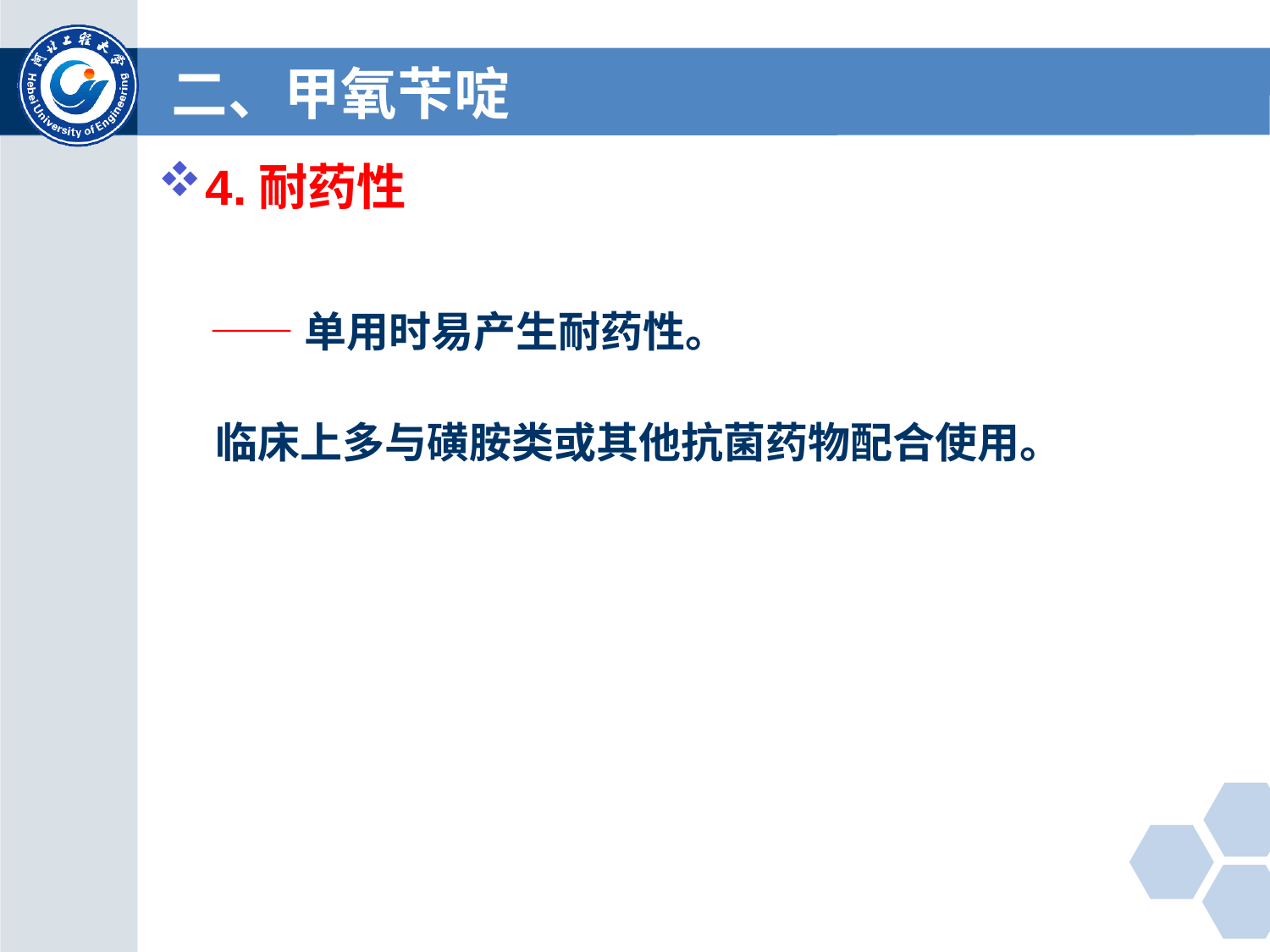

# 二、甲氧苄啶
4.耐药性

    ——单用时易产生耐药性。

     临床上多与磺胺类或其他抗菌药物配合使用。